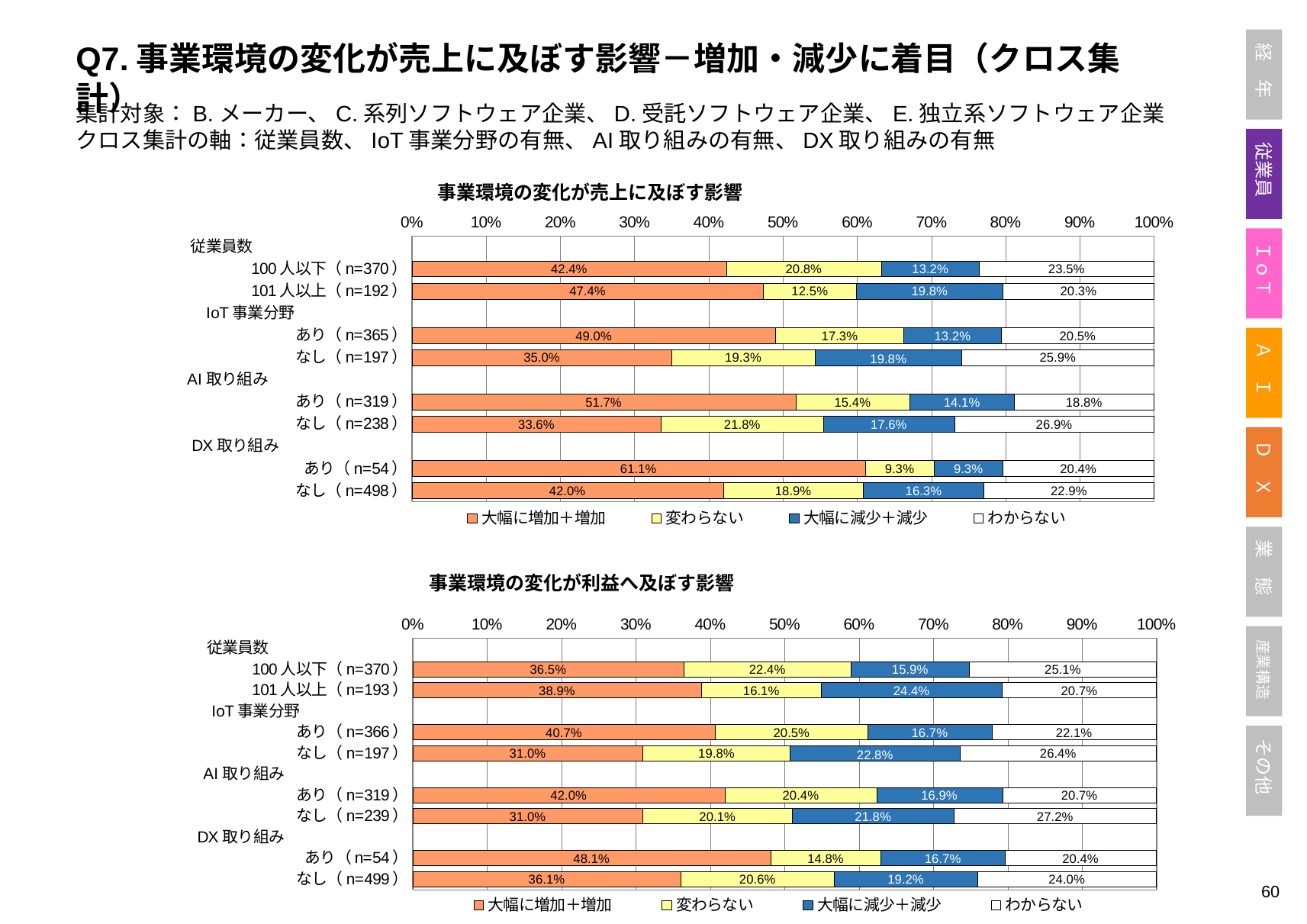

Q7.事業環境の変化が売上に及ぼす影響－増加・減少に着目（クロス集計）
集計対象：B.メーカー、C.系列ソフトウェア企業、D.受託ソフトウェア企業、E.独立系ソフトウェア企業
クロス集計の軸：従業員数、IoT事業分野の有無、AI取り組みの有無、DX取り組みの有無

### Chart: 事業環境の変化が売上に及ぼす影響

| Category | 大幅に増加＋増加 | 変わらない | 大幅に減少＋減少 | わからない |
|---|---|---|---|---|
| 従業員数　　　　　　　　　　 | None | None | None | None |
| 100人以下（n=370） | 0.4243243243243243 | 0.20810810810810812 | 0.13243243243243244 | 0.23513513513513515 |
| 101人以上（n=192） | 0.4739583333333333 | 0.125 | 0.19791666666666666 | 0.203125 |
| IoT事業分野　　　　　　　  | None | None | None | None |
| あり（n=365） | 0.4904109589041096 | 0.1726027397260274 | 0.13150684931506848 | 0.2054794520547945 |
| なし（n=197） | 0.350253807106599 | 0.19289340101522842 | 0.19796954314720813 | 0.25888324873096447 |
| AI取り組み　　　　　　　　　 | None | None | None | None |
| あり（n=319） | 0.5172413793103449 | 0.1536050156739812 | 0.14106583072100312 | 0.18808777429467086 |
| なし（n=238） | 0.33613445378151263 | 0.2184873949579832 | 0.17647058823529413 | 0.2689075630252101 |
| DX取り組み 　　　　　　　　 | None | None | None | None |
| あり（n=54） | 0.6111111111111112 | 0.09259259259259259 | 0.09259259259259259 | 0.2037037037037037 |
| なし（n=498） | 0.41967871485943775 | 0.18875502008032127 | 0.16265060240963855 | 0.2289156626506024 |

### Chart: 事業環境の変化が利益へ及ぼす影響

| Category | 大幅に増加＋増加 | 変わらない | 大幅に減少＋減少 | わからない |
|---|---|---|---|---|
| 従業員数　　　　　　　　　 | None | None | None | None |
| 100人以下（n=370） | 0.36486486486486486 | 0.22432432432432434 | 0.15945945945945947 | 0.25135135135135134 |
| 101人以上（n=193） | 0.38860103626943004 | 0.16062176165803108 | 0.24352331606217617 | 0.20725388601036268 |
| IoT事業分野　　　　　　　 | None | None | None | None |
| あり（n=366） | 0.40710382513661203 | 0.20491803278688525 | 0.16666666666666666 | 0.22131147540983606 |
| なし（n=197） | 0.3096446700507614 | 0.19796954314720813 | 0.22842639593908629 | 0.2639593908629442 |
| AI取り組み　　　　　　　　 | None | None | None | None |
| あり（n=319） | 0.4200626959247649 | 0.20376175548589343 | 0.16927899686520376 | 0.20689655172413793 |
| なし（n=239） | 0.30962343096234307 | 0.200836820083682 | 0.2175732217573222 | 0.2719665271966527 |
| DX取り組み　　　　　　　　 | None | None | None | None |
| あり（n=54） | 0.48148148148148145 | 0.14814814814814814 | 0.16666666666666666 | 0.2037037037037037 |
| なし（n=499） | 0.36072144288577157 | 0.20641282565130262 | 0.19238476953907815 | 0.24048096192384769 |
60